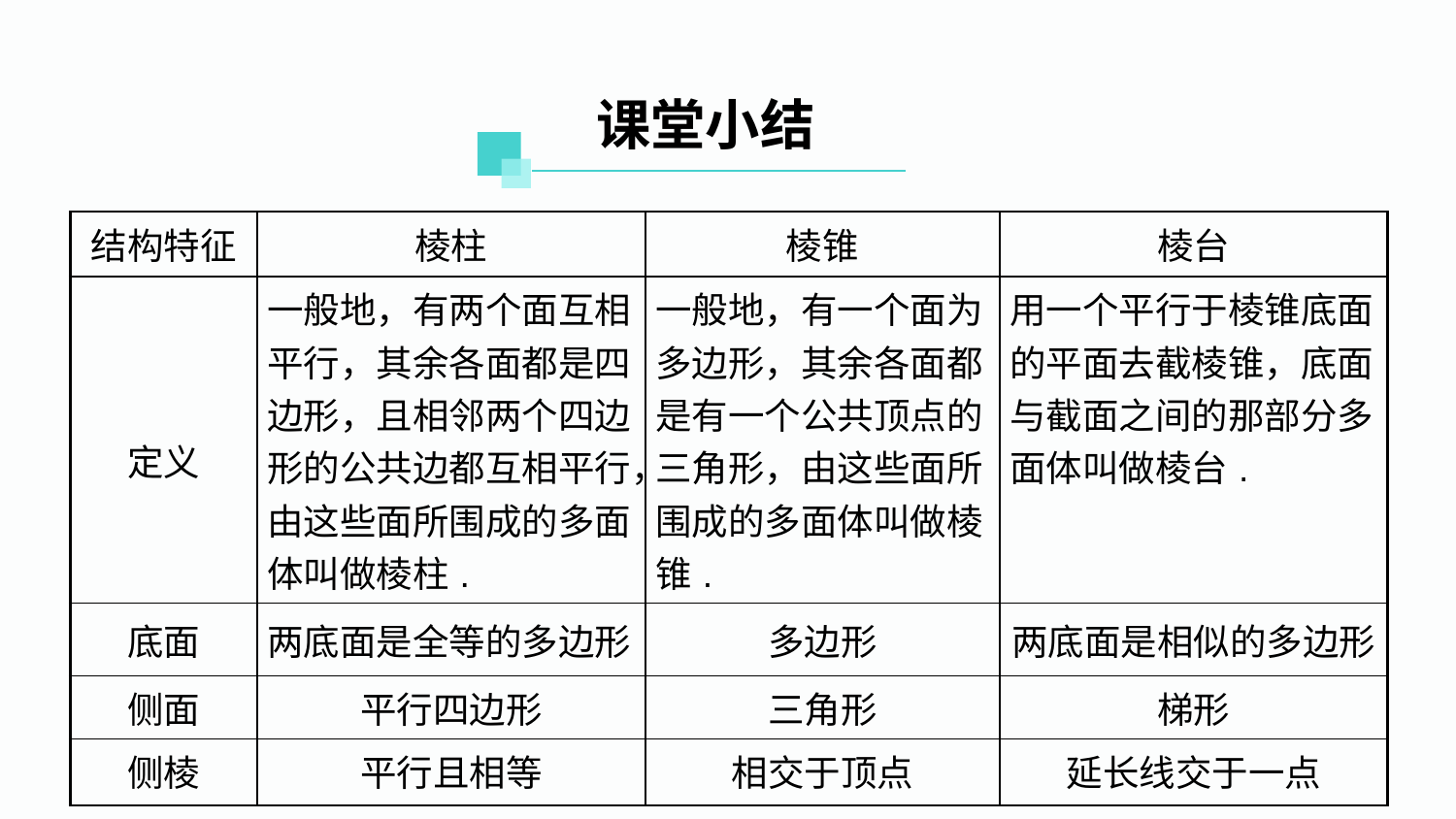

课堂小结

| 结构特征 | 棱柱 | 棱锥 | 棱台 |
| --- | --- | --- | --- |
| 定义 | 一般地，有两个面互相平行，其余各面都是四边形，且相邻两个四边形的公共边都互相平行，由这些面所围成的多面体叫做棱柱. | 一般地，有一个面为多边形，其余各面都是有一个公共顶点的三角形，由这些面所围成的多面体叫做棱锥. | 用一个平行于棱锥底面的平面去截棱锥，底面与截面之间的那部分多面体叫做棱台. |
| 底面 | 两底面是全等的多边形 | 多边形 | 两底面是相似的多边形 |
| 侧面 | 平行四边形 | 三角形 | 梯形 |
| 侧棱 | 平行且相等 | 相交于顶点 | 延长线交于一点 |